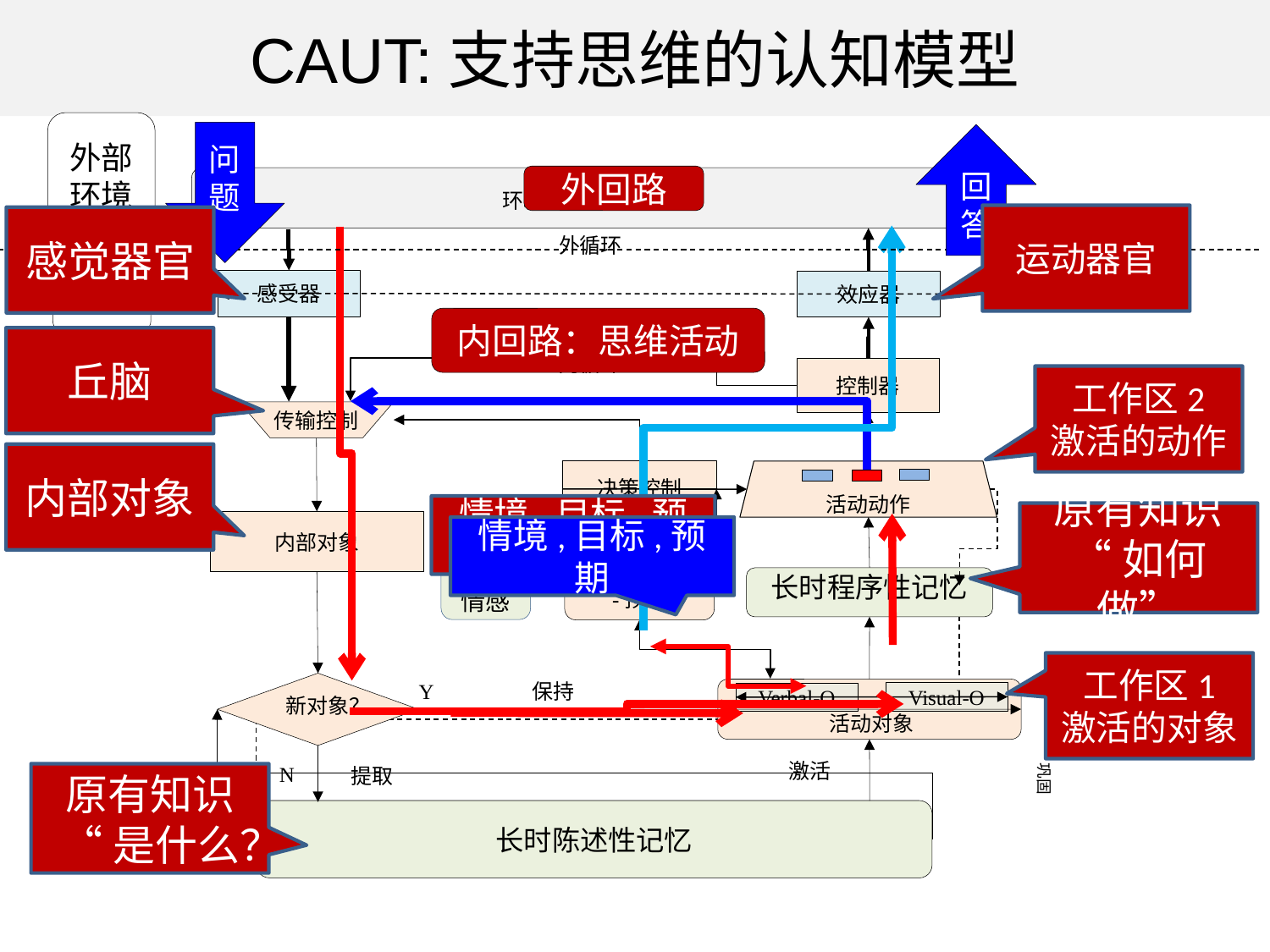

# CAUT:支持思维的认知模型
外部环境
问题
回答
外回路
环境（包括其他人）

外循环
感受器
效应器
内循环
控制器

传输控制
决策控制

活动动作
内部对象
信念
情感
情境-目标
-预期
巩固
长时程序性记忆

保持
Y
新对象？

Visual-O
Verbal-O

活动对象

激活
巩固
N
提取
长时陈述性记忆

运动器官
感觉器官
人
内回路：思维活动
丘脑
工作区2
激活的动作
内部对象
情境,目标,预期
原有知识
“如何做”
情境,目标,预期
工作区1
激活的对象
原有知识
“是什么？